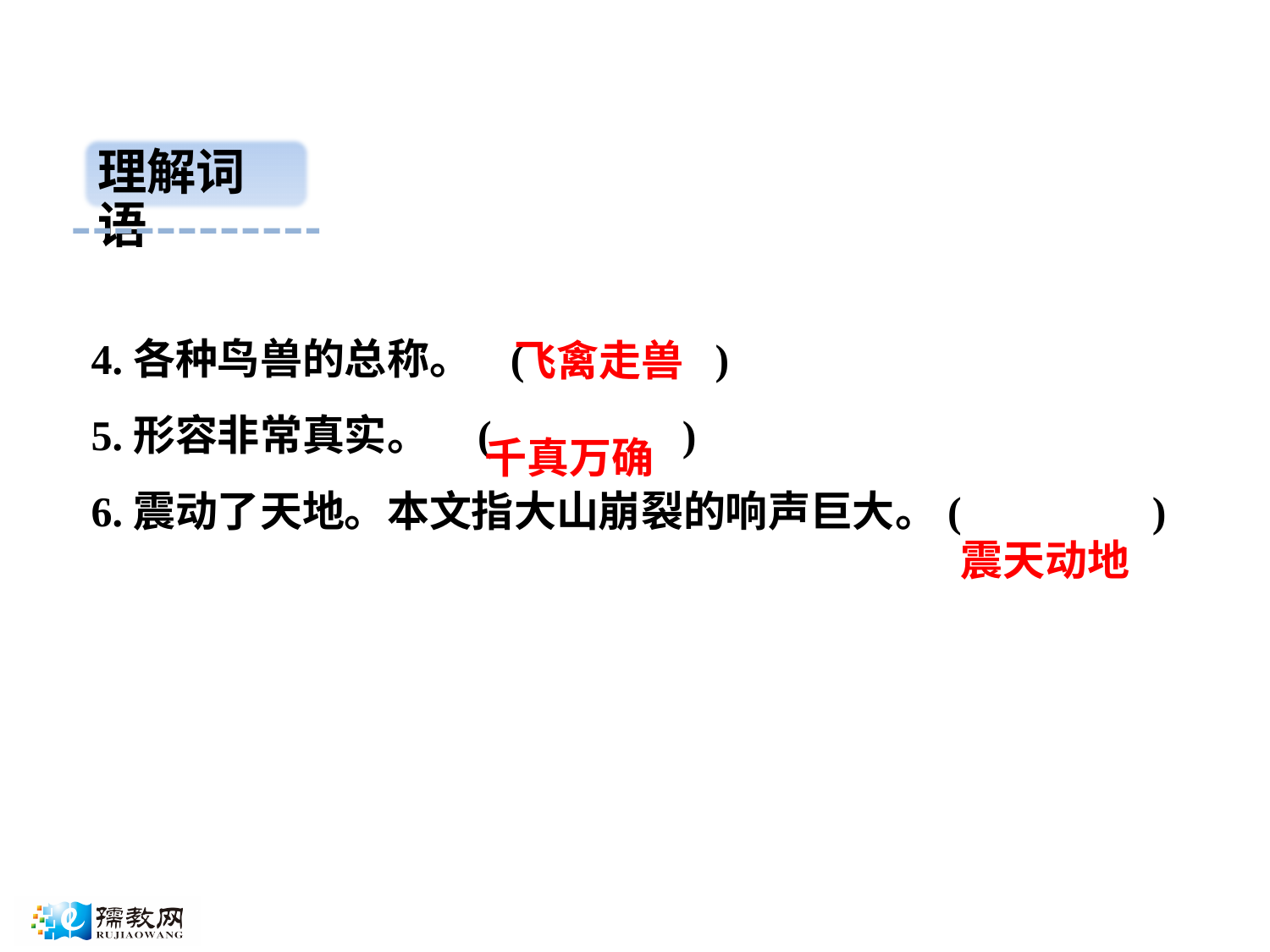

理解词语

4.各种鸟兽的总称。   (                  )
5.形容非常真实。    (                  )
6.震动了天地。本文指大山崩裂的响声巨大。(                  )
飞禽走兽
千真万确
震天动地